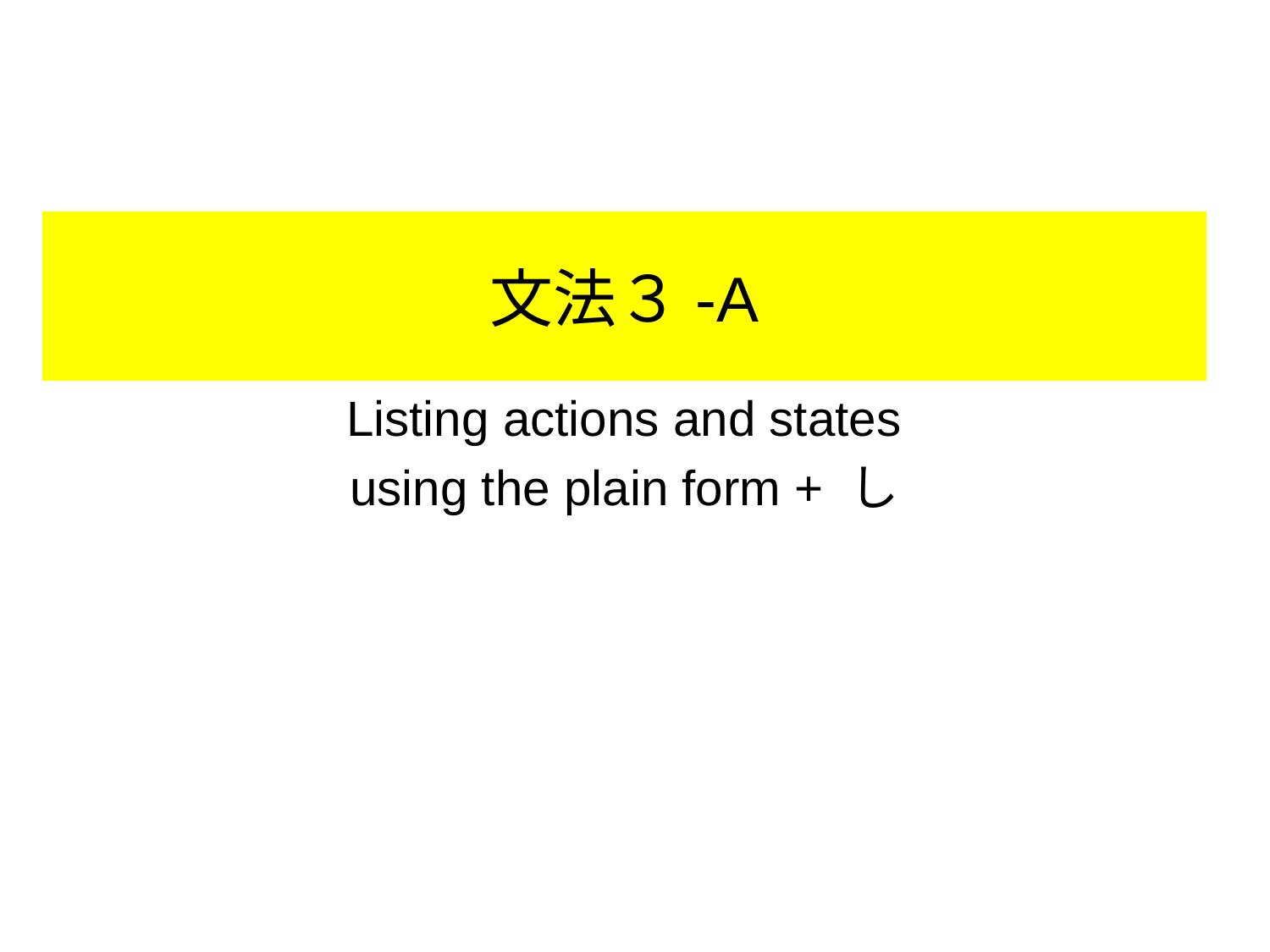

# 文法３-A
Listing actions and states
using the plain form + し